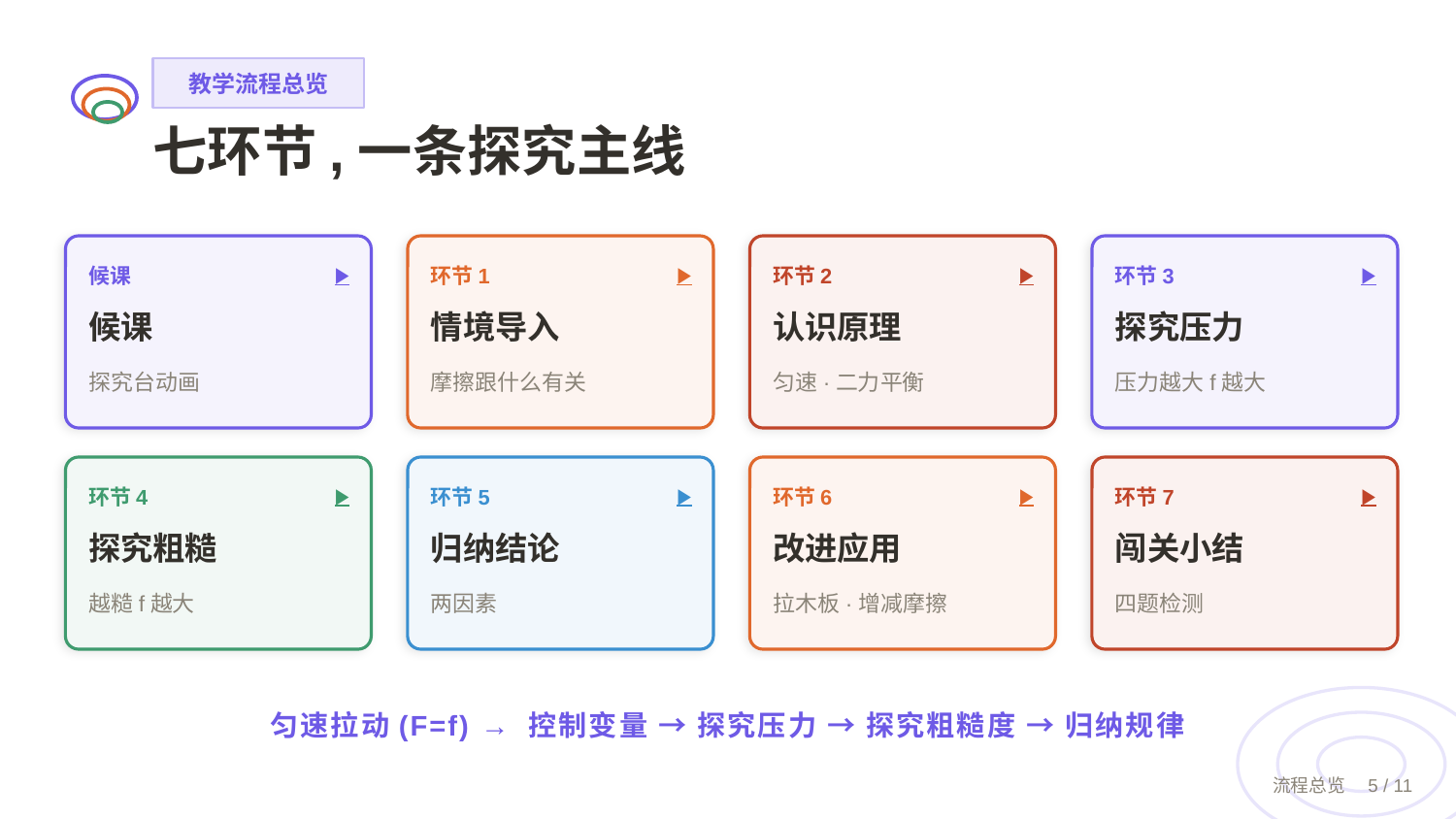

教学流程总览

七环节,一条探究主线

▶
▶
▶
▶
候课
环节1
环节2
环节3
候课
情境导入
认识原理
探究压力
探究台动画
摩擦跟什么有关
匀速·二力平衡
压力越大f越大

▶
▶
▶
▶
环节4
环节5
环节6
环节7
探究粗糙
归纳结论
改进应用
闯关小结
越糙f越大
两因素
拉木板·增减摩擦
四题检测

匀速拉动(F=f) → 控制变量 → 探究压力 → 探究粗糙度 → 归纳规律

流程总览　5 / 11